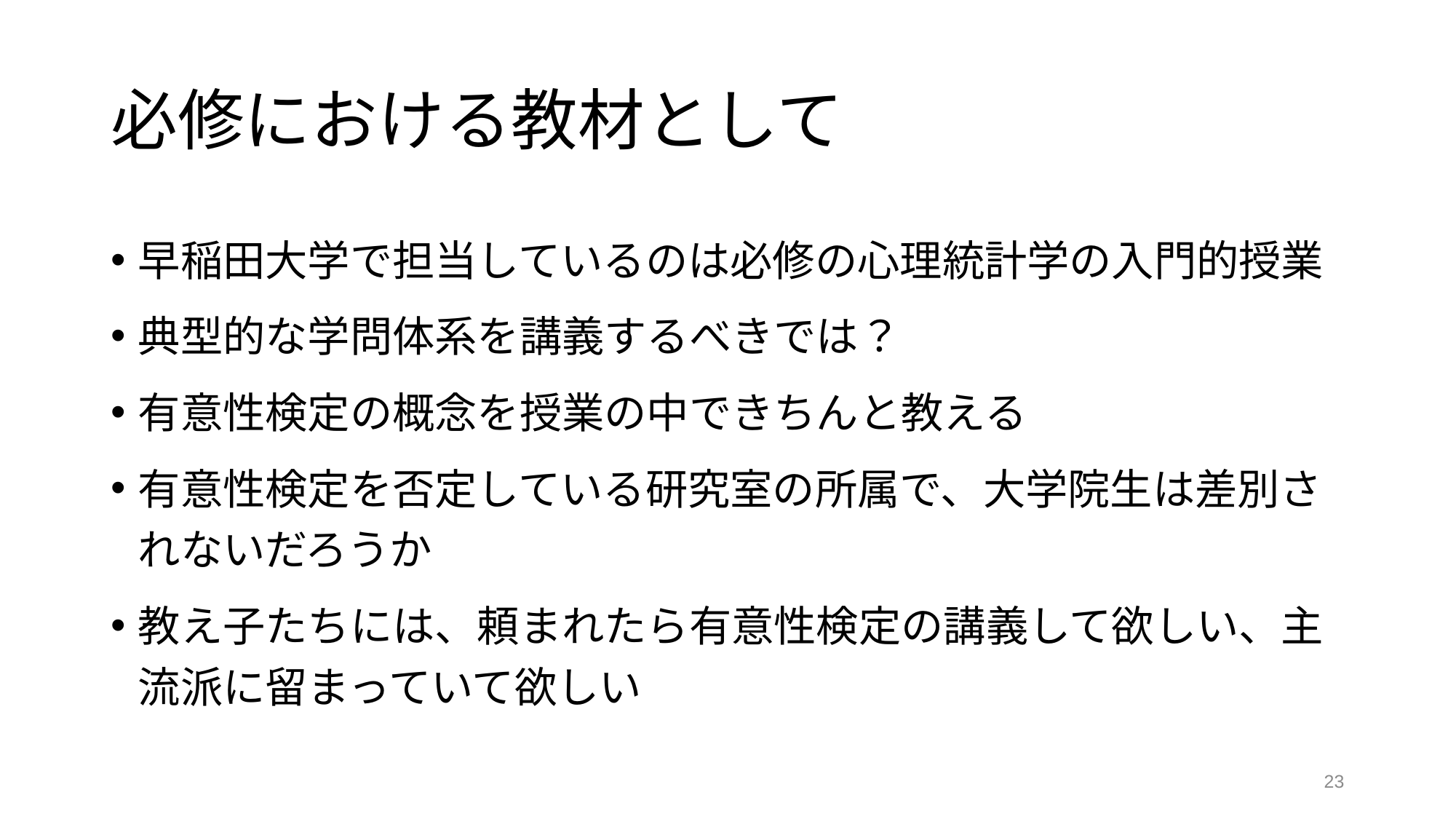

# 必修における教材として
早稲田大学で担当しているのは必修の心理統計学の入門的授業
典型的な学問体系を講義するべきでは？
有意性検定の概念を授業の中できちんと教える
有意性検定を否定している研究室の所属で、大学院生は差別されないだろうか
教え子たちには、頼まれたら有意性検定の講義して欲しい、主流派に留まっていて欲しい

23